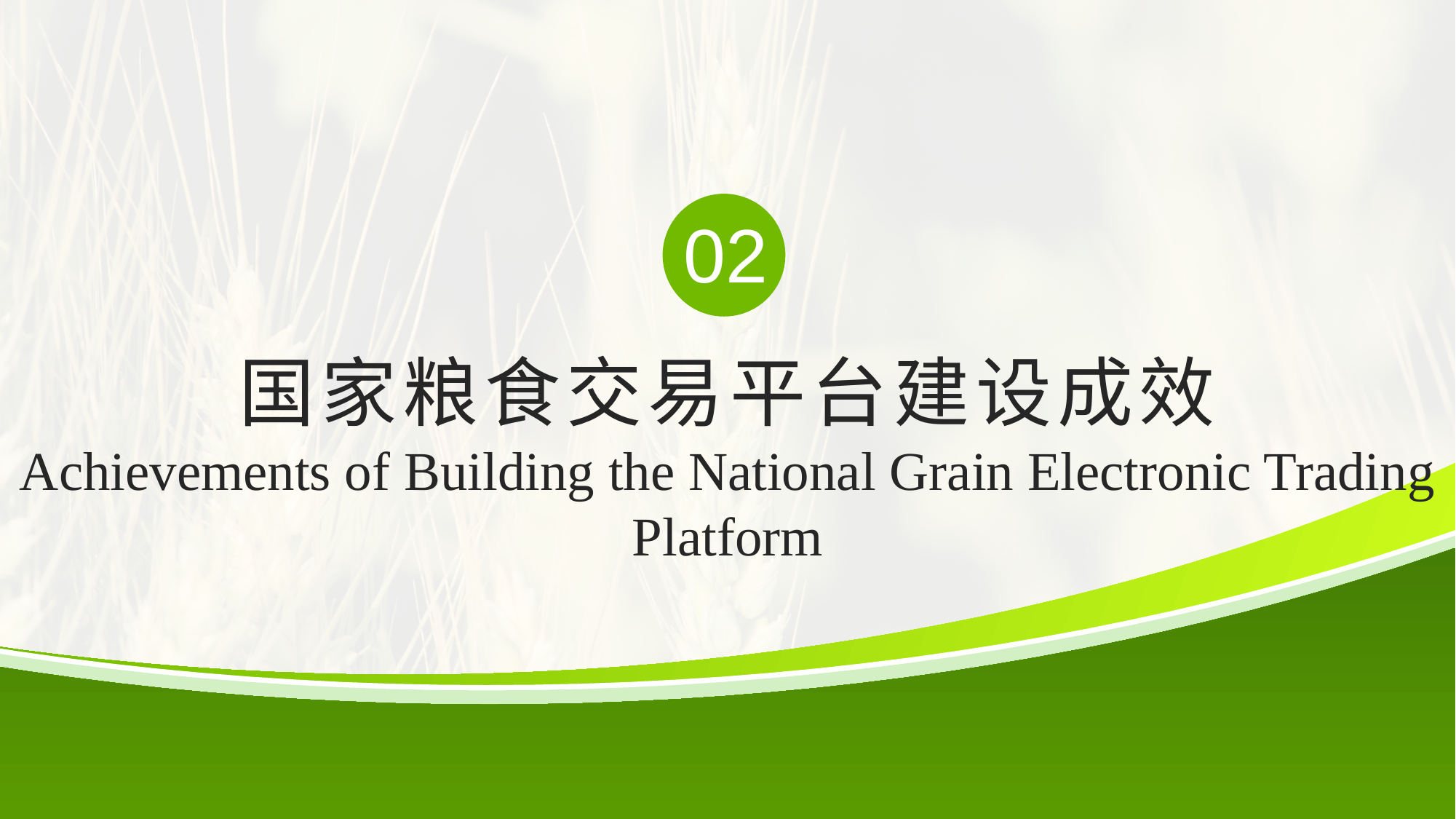

02
国家粮食交易平台建设成效
Achievements of Building the National Grain Electronic Trading Platform